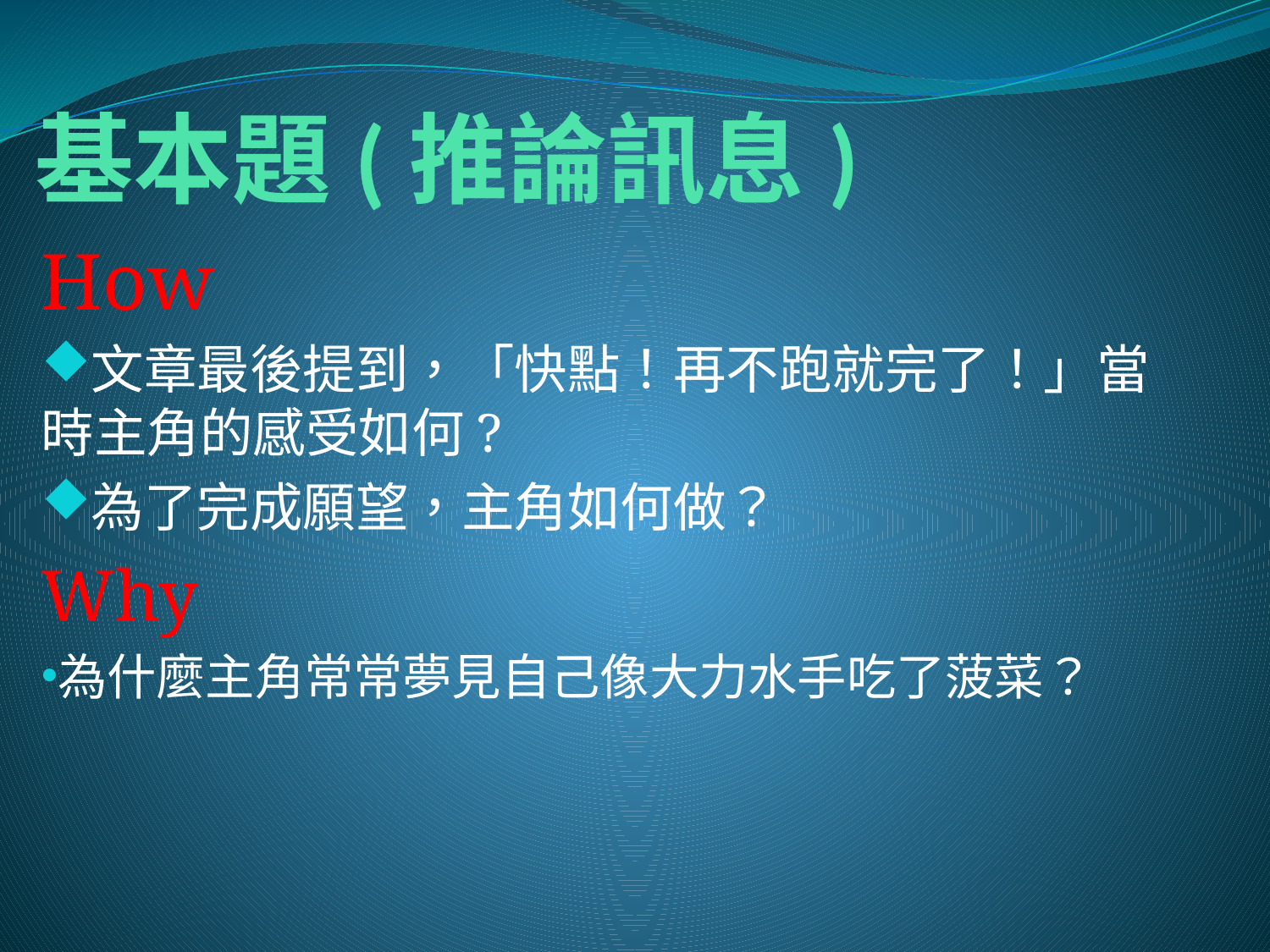

# 基本題(推論訊息)
How
文章最後提到，「快點！再不跑就完了！」當時主角的感受如何?
為了完成願望，主角如何做？
Why
為什麼主角常常夢見自己像大力水手吃了菠菜？